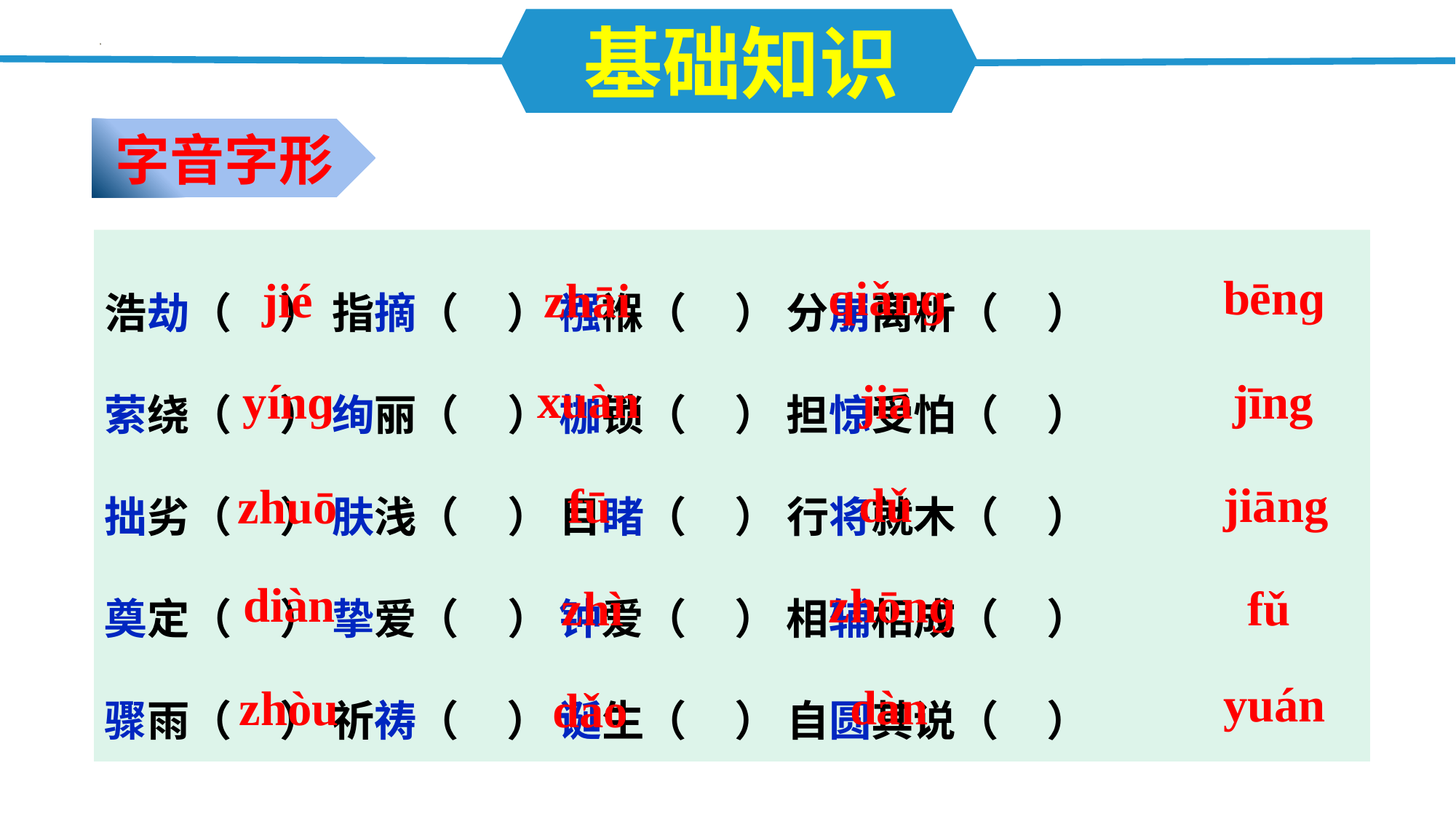

基础知识

字音字形
浩劫（     ） 指摘（     ） 襁褓（     ） 分崩离析（     ）
萦绕（     ） 绚丽（     ） 枷锁（     ） 担惊受怕（     ）
拙劣（     ） 肤浅（     ） 目睹（     ） 行将就木（     ）
奠定（     ） 挚爱（     ） 钟爱（     ） 相辅相成（     ）
骤雨（     ） 祈祷（     ） 诞生（     ） 自圆其说（     ）

bēnɡ
qiǎnɡ
jié
zhāi
xuàn
yínɡ
jiā
jīng
dǔ
jiāng
fū
zhuō
diàn
zhōnɡ
zhì
fǔ
yuán
dàn
zhòu
dǎo